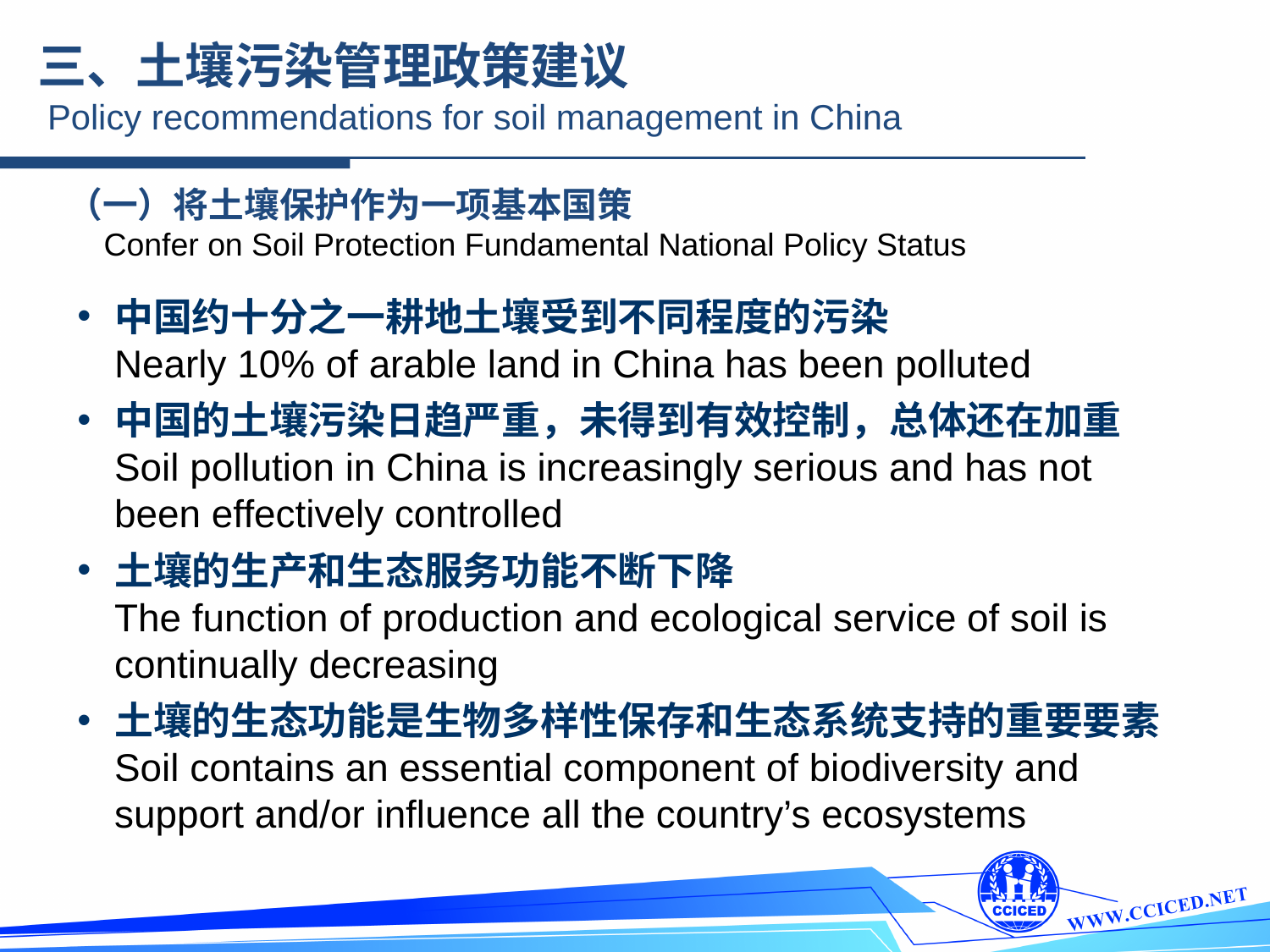

三、土壤污染管理政策建议
 Policy recommendations for soil management in China
（一）将土壤保护作为一项基本国策
    Confer on Soil Protection Fundamental National Policy Status
中国约十分之一耕地土壤受到不同程度的污染
Nearly 10% of arable land in China has been polluted
中国的土壤污染日趋严重，未得到有效控制，总体还在加重
Soil pollution in China is increasingly serious and has not been effectively controlled
土壤的生产和生态服务功能不断下降
The function of production and ecological service of soil is continually decreasing
土壤的生态功能是生物多样性保存和生态系统支持的重要要素
Soil contains an essential component of biodiversity and support and/or influence all the country’s ecosystems